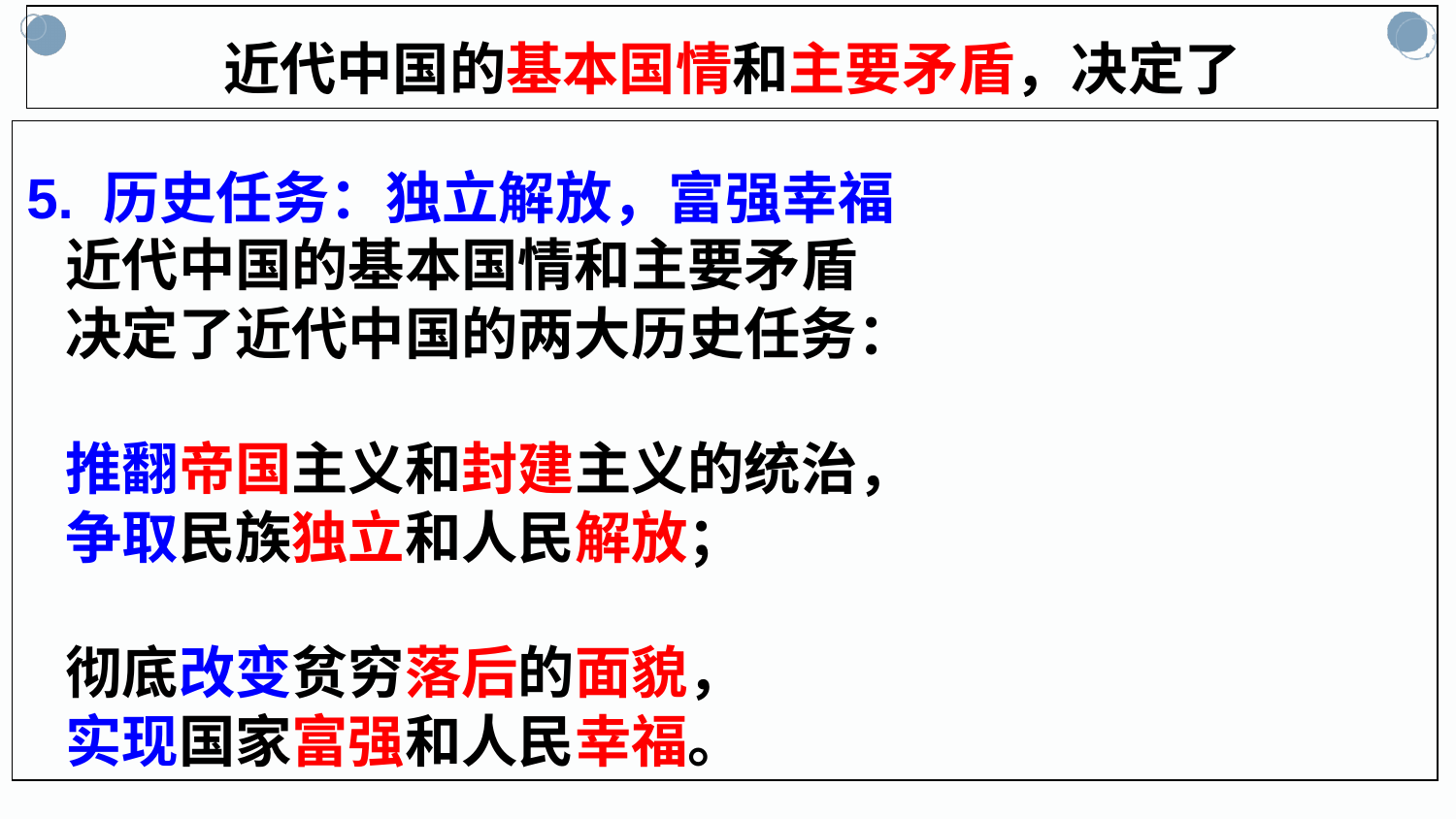

近代中国的基本国情和主要矛盾，决定了
5. 历史任务：独立解放，富强幸福
  近代中国的基本国情和主要矛盾
  决定了近代中国的两大历史任务：

  推翻帝国主义和封建主义的统治，
  争取民族独立和人民解放；

  彻底改变贫穷落后的面貌，
  实现国家富强和人民幸福。